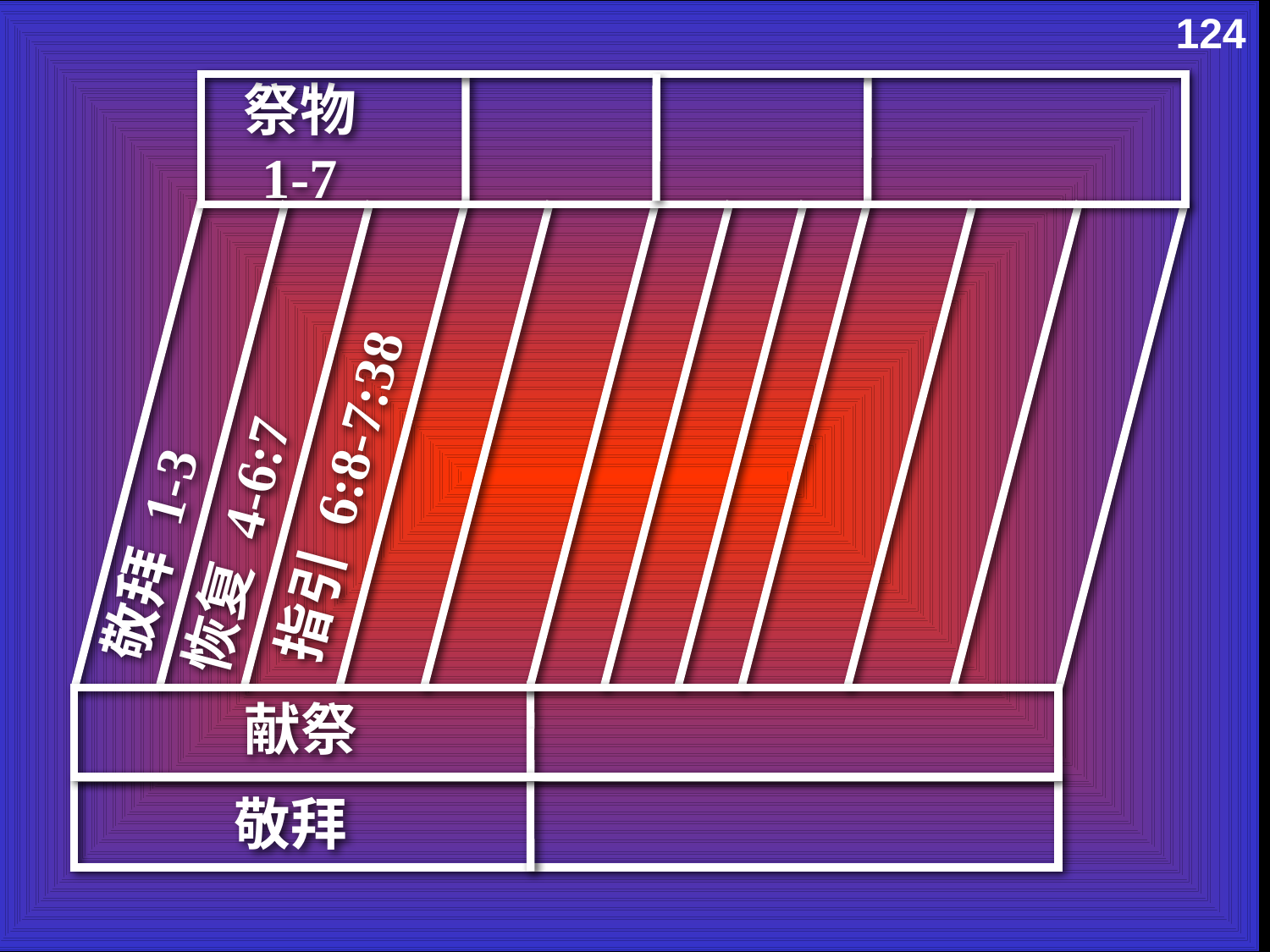

Leviticus 1-7 Chart

124
祭物 1-7

指引 6:8-7:38
敬拜 1-3
恢复 4-6:7

献祭

敬拜